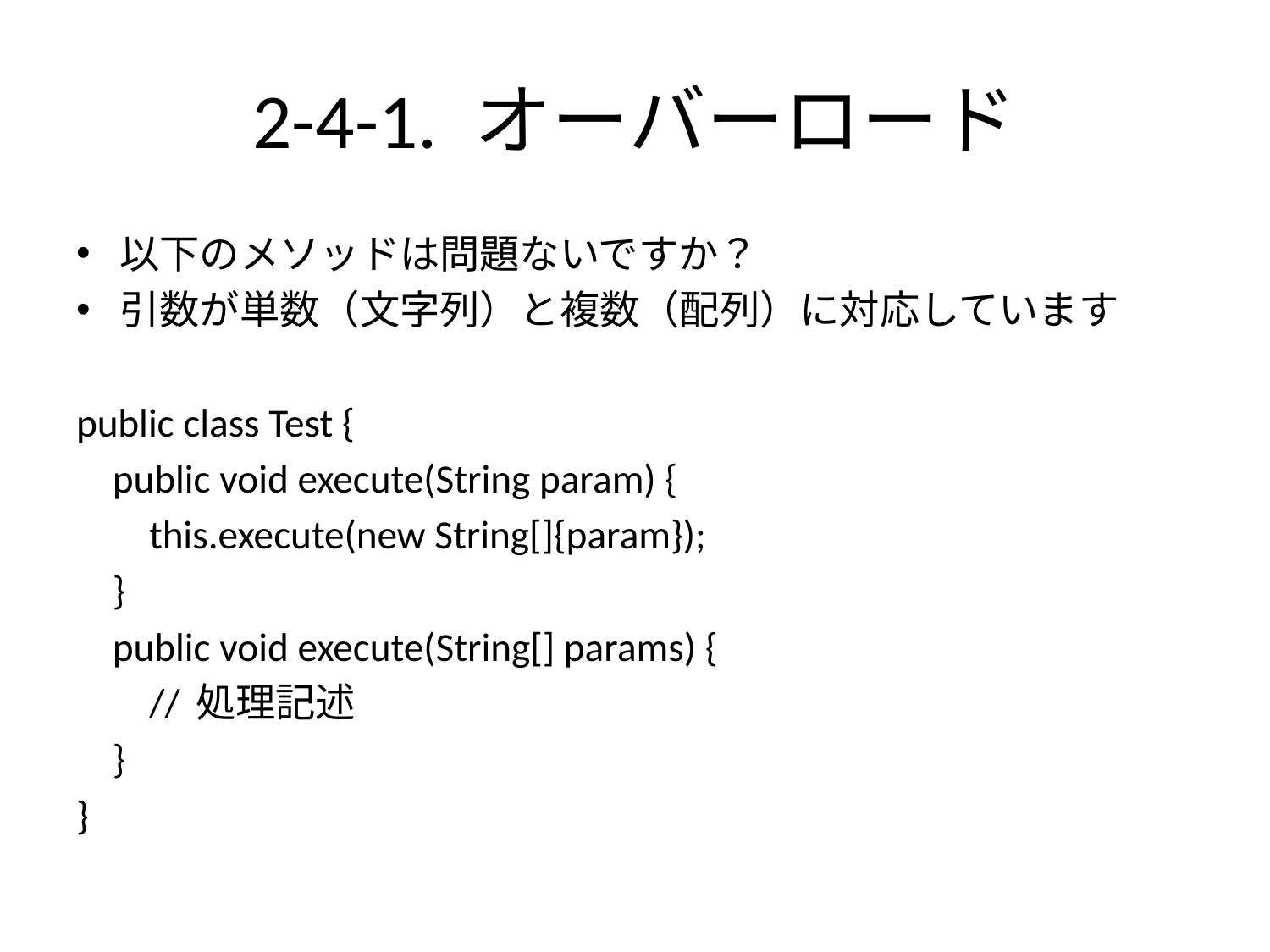

# 2-4-1. オーバーロード
以下のメソッドは問題ないですか？
引数が単数（文字列）と複数（配列）に対応しています

public class Test {
    public void execute(String param) {
        this.execute(new String[]{param});
    }
    public void execute(String[] params) {
        // 処理記述
    }
}